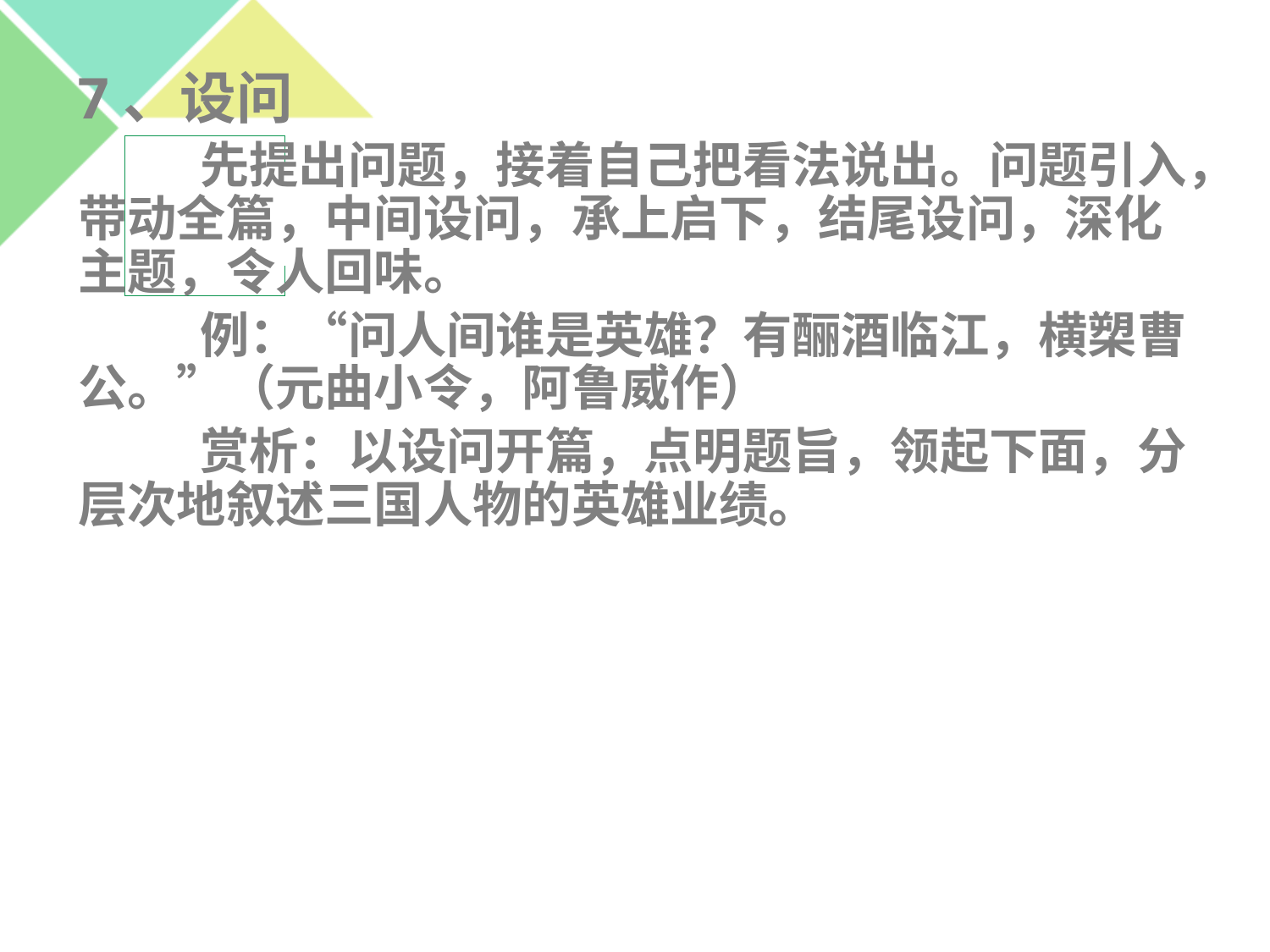

7、设问
          先提出问题，接着自己把看法说出。问题引入，带动全篇，中间设问，承上启下，结尾设问，深化主题，令人回味。
          例：“问人间谁是英雄？有酾酒临江，横槊曹公。”（元曲小令，阿鲁威作）
          赏析：以设问开篇，点明题旨，领起下面，分层次地叙述三国人物的英雄业绩。